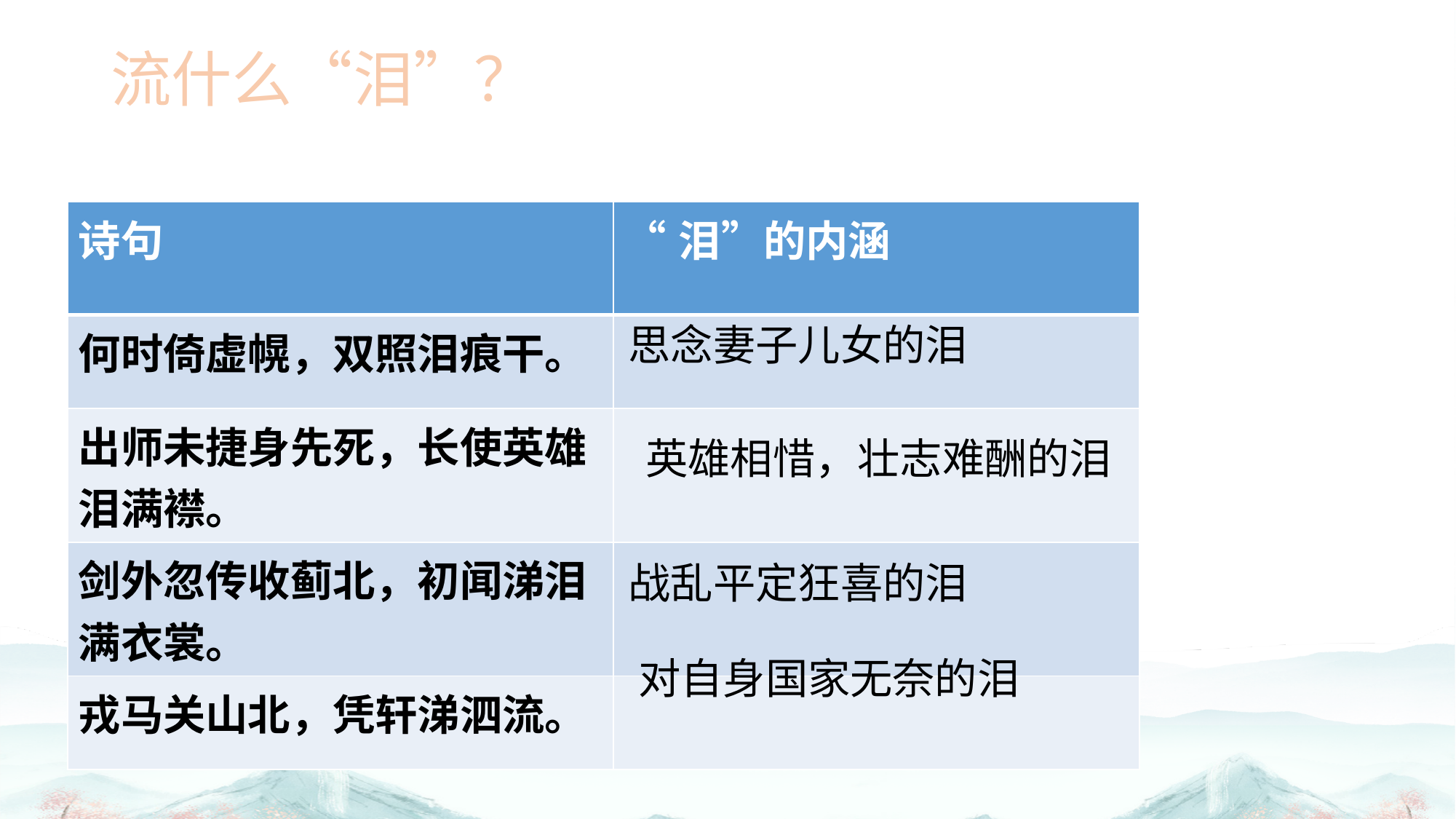

# 流什么“泪”？
| 诗句 | “泪”的内涵 |
| --- | --- |
| 何时倚虚幌，双照泪痕干。 |  |
| 出师未捷身先死，长使英雄泪满襟。 |  |
| 剑外忽传收蓟北，初闻涕泪满衣裳。 |  |
| 戎马关山北，凭轩涕泗流。 |  |
思念妻子儿女的泪

英雄相惜，壮志难酬的泪
战乱平定狂喜的泪
对自身国家无奈的泪